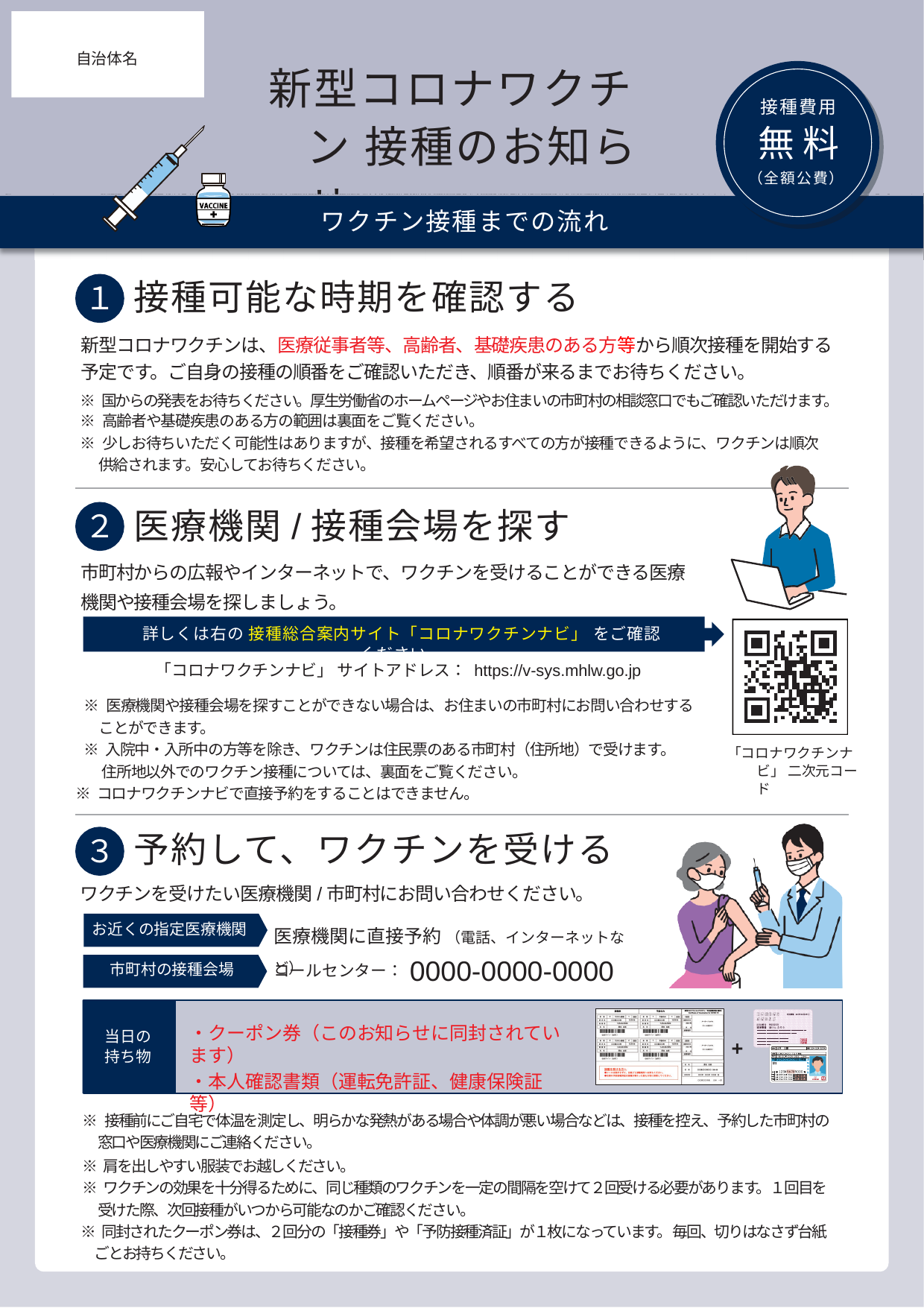

自治体名

# 新型コロナワクチン 接種のお知らせ

接種費用
無 料
（全額公費）

ワクチン接種までの流れ

接種可能な時期を確認する
１
新型コロナワクチンは、医療従事者等、高齢者、基礎疾患のある方等から順次接種を開始する予定です。ご自身の接種の順番をご確認いただき、順番が来るまでお待ちください。
※ 国からの発表をお待ちください。厚生労働省のホームページやお住まいの市町村の相談窓口でもご確認いただけます。
※ 高齢者や基礎疾患のある方の範囲は裏面をご覧ください。
※ 少しお待ちいただく可能性はありますが、接種を希望されるすべての方が接種できるように、ワクチンは順次
     供給されます。安心してお待ちください。

医療機関/接種会場を探す
２
市町村からの広報やインターネットで、ワクチンを受けることができる医療
機関や接種会場を探しましょう。

詳しくは右の 接種総合案内サイト「コロナワクチンナビ」 をご確認ください。
「コロナワクチンナビ」 サイトアドレス： https://v-sys.mhlw.go.jp
※ 医療機関や接種会場を探すことができない場合は、お住まいの市町村にお問い合わせすることができます。
※ 入院中・入所中の方等を除き、ワクチンは住民票のある市町村（住所地）で受けます。
     住所地以外でのワクチン接種については、裏面をご覧ください。
※ コロナワクチンナビで直接予約をすることはできません。
「コロナワクチンナビ」 二次元コード

予約して、ワクチンを受ける
３
ワクチンを受けたい医療機関/市町村にお問い合わせください。
医療機関に直接予約 （電話、インターネットなど）

お近くの指定医療機関
コールセンター：
0000-0000-0000

市町村の接種会場

・クーポン券（このお知らせに同封されています）
・本人確認書類（運転免許証、健康保険証等）
当日の
持ち物
+
※ 接種前にご自宅で体温を測定し、明らかな発熱がある場合や体調が悪い場合などは、接種を控え、予約した市町村の窓口や医療機関にご連絡ください。
※ 肩を出しやすい服装でお越しください。
※ ワクチンの効果を十分得るために、同じ種類のワクチンを一定の間隔を空けて２回受ける必要があります。１回目を受けた際、次回接種がいつから可能なのかご確認ください。
※ 同封されたクーポン券は、２回分の「接種券」や「予防接種済証」が１枚になっています。 毎回、切りはなさず台紙
　ごとお持ちください。